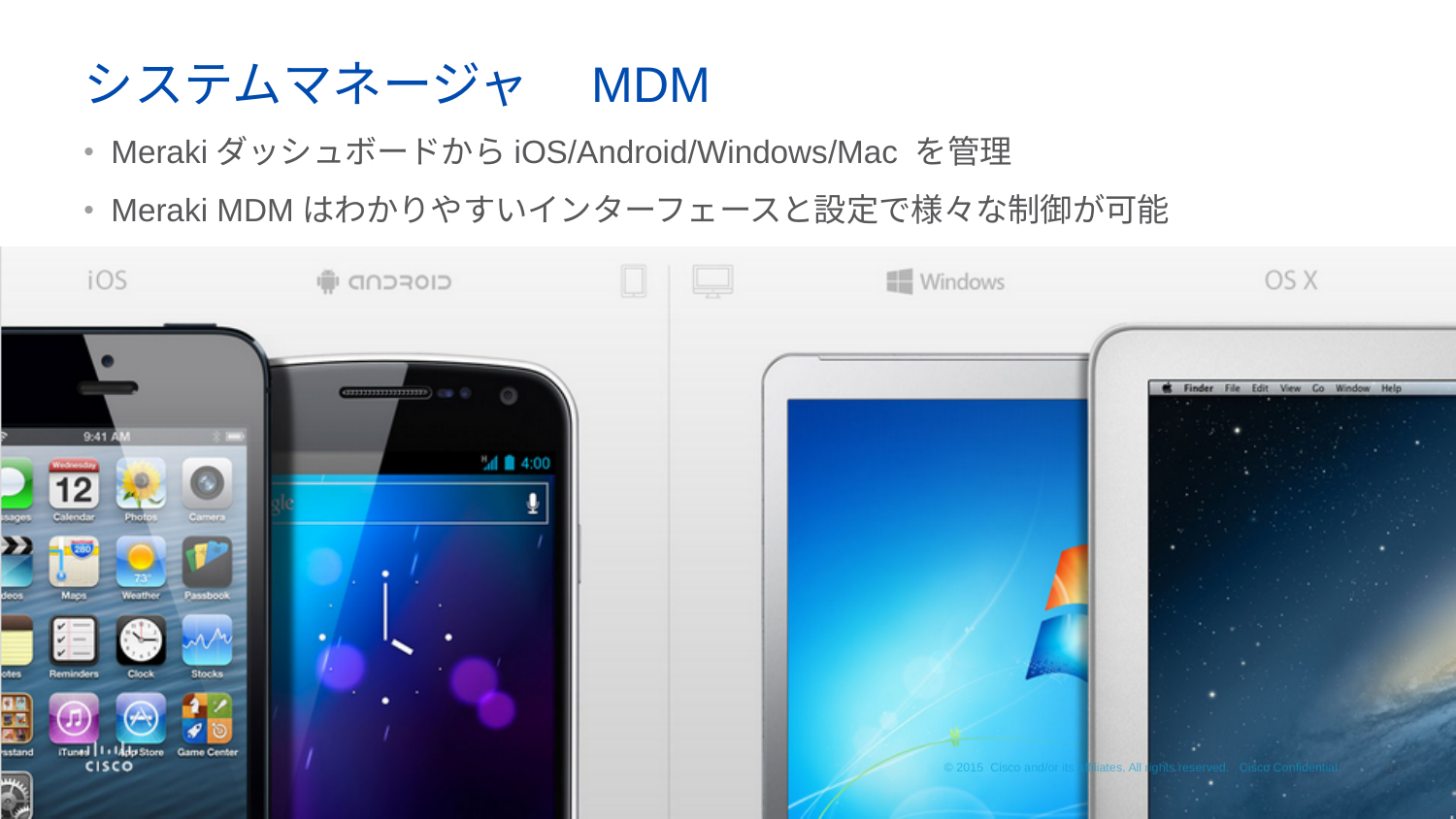

システムマネージャ　MDM
MerakiダッシュボードからiOS/Android/Windows/Mac を管理
Meraki MDMはわかりやすいインターフェースと設定で様々な制御が可能